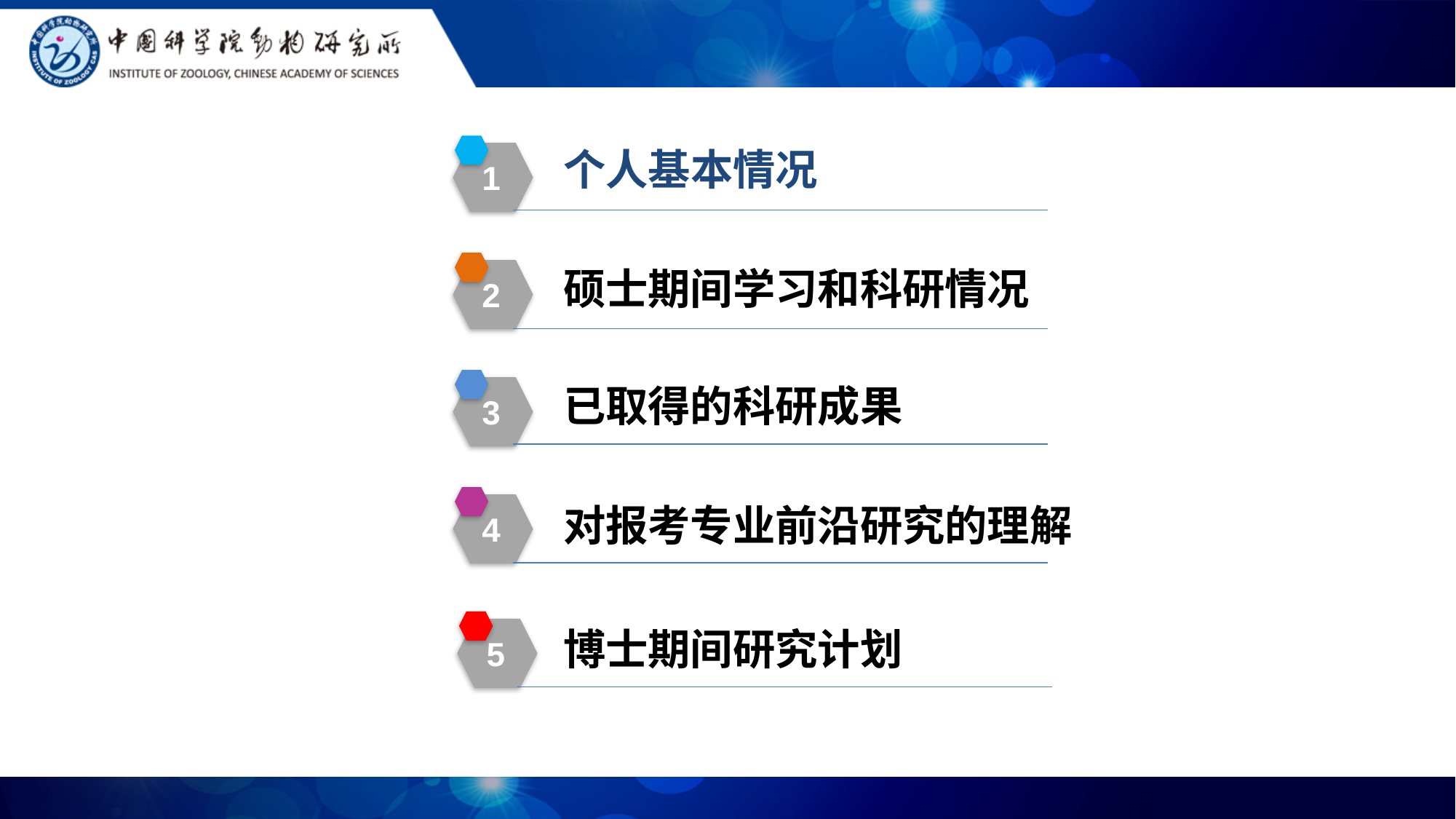

1
个人基本情况

2
硕士期间学习和科研情况

3
已取得的科研成果

4
对报考专业前沿研究的理解

5
博士期间研究计划